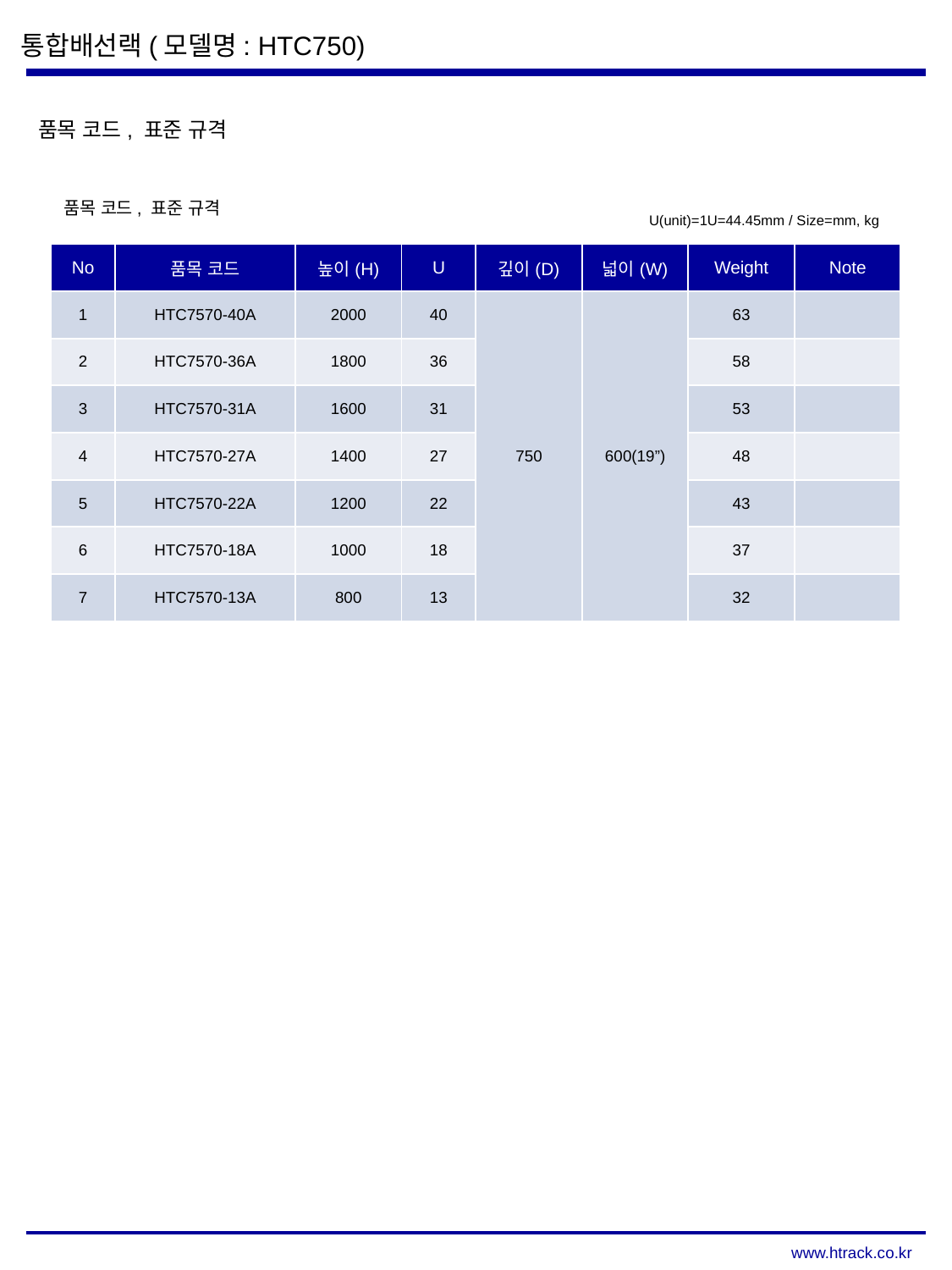

통합배선랙(모델명: HTC750)
품목 코드, 표준 규격
품목 코드, 표준 규격
U(unit)=1U=44.45mm / Size=mm, kg
| No | 품목 코드 | 높이(H) | U | 깊이(D) | 넓이(W) | Weight | Note |
| --- | --- | --- | --- | --- | --- | --- | --- |
| 1 | HTC7570-40A | 2000 | 40 | 750 | 600(19”) | 63 |  |
| 2 | HTC7570-36A | 1800 | 36 |  |  | 58 |  |
| 3 | HTC7570-31A | 1600 | 31 |  |  | 53 |  |
| 4 | HTC7570-27A | 1400 | 27 |  |  | 48 |  |
| 5 | HTC7570-22A | 1200 | 22 |  |  | 43 |  |
| 6 | HTC7570-18A | 1000 | 18 |  |  | 37 |  |
| 7 | HTC7570-13A | 800 | 13 |  |  | 32 |  |
www.htrack.co.kr